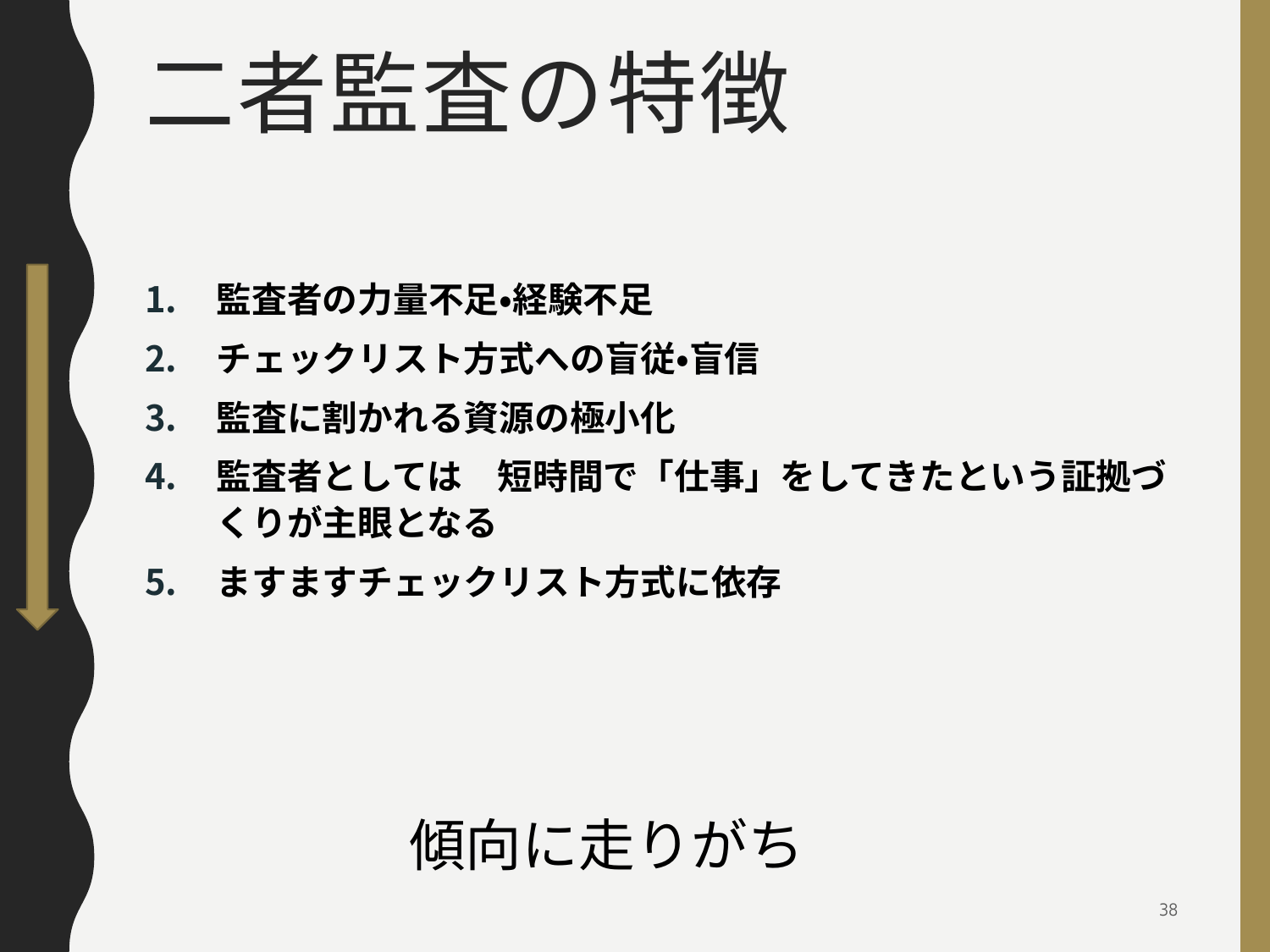

# 二者監査の特徴

監査者の力量不足・経験不足
チェックリスト方式への盲従・盲信
監査に割かれる資源の極小化
監査者としては　短時間で「仕事」をしてきたという証拠づくりが主眼となる
ますますチェックリスト方式に依存

傾向に走りがち
38